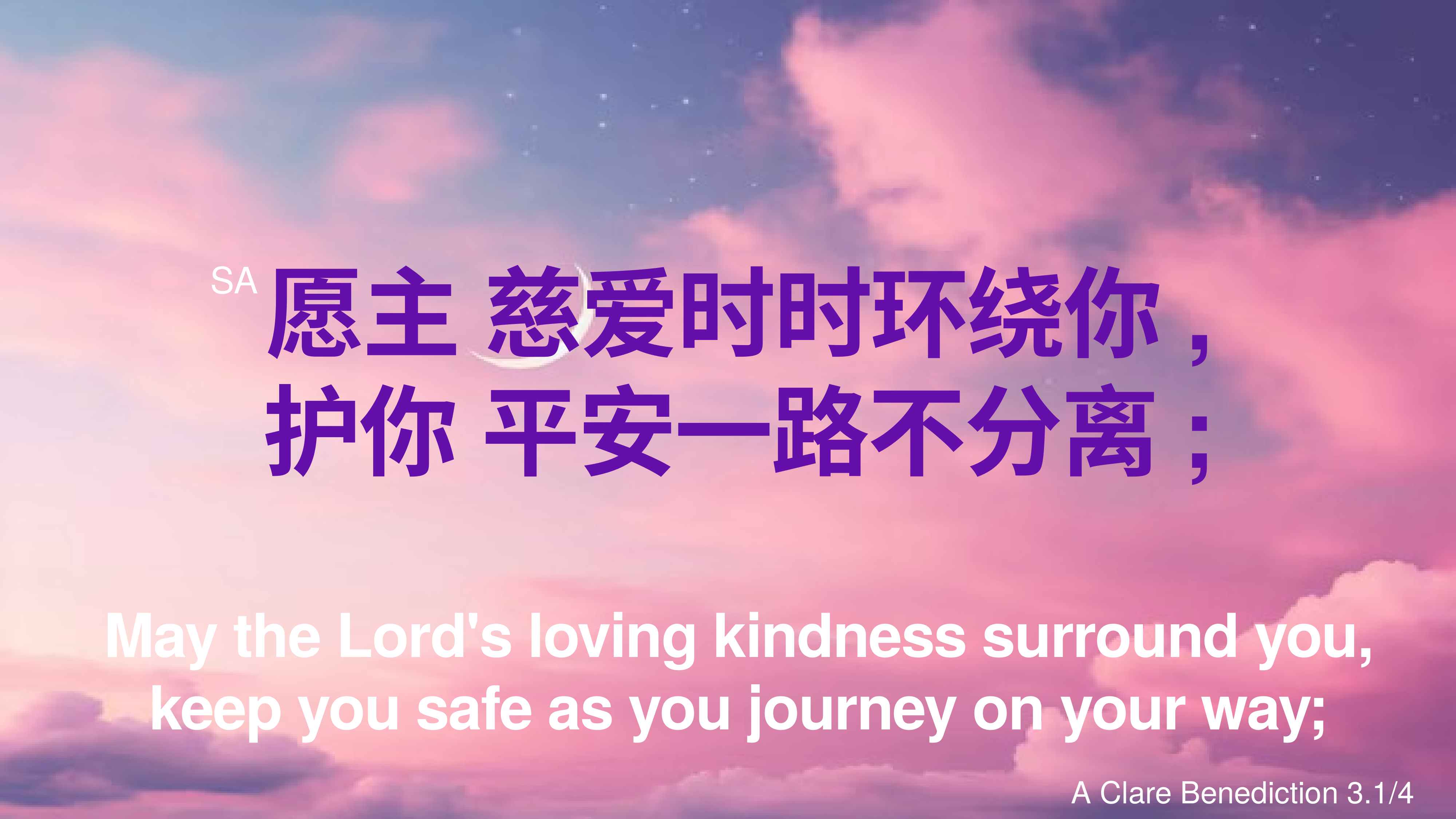

# 愿主 慈爱时时环绕你,
护你 平安一路不分离;
SA
May the Lord's loving kindness surround you,
keep you safe as you journey on your way;
A Clare Benediction 3.1/4